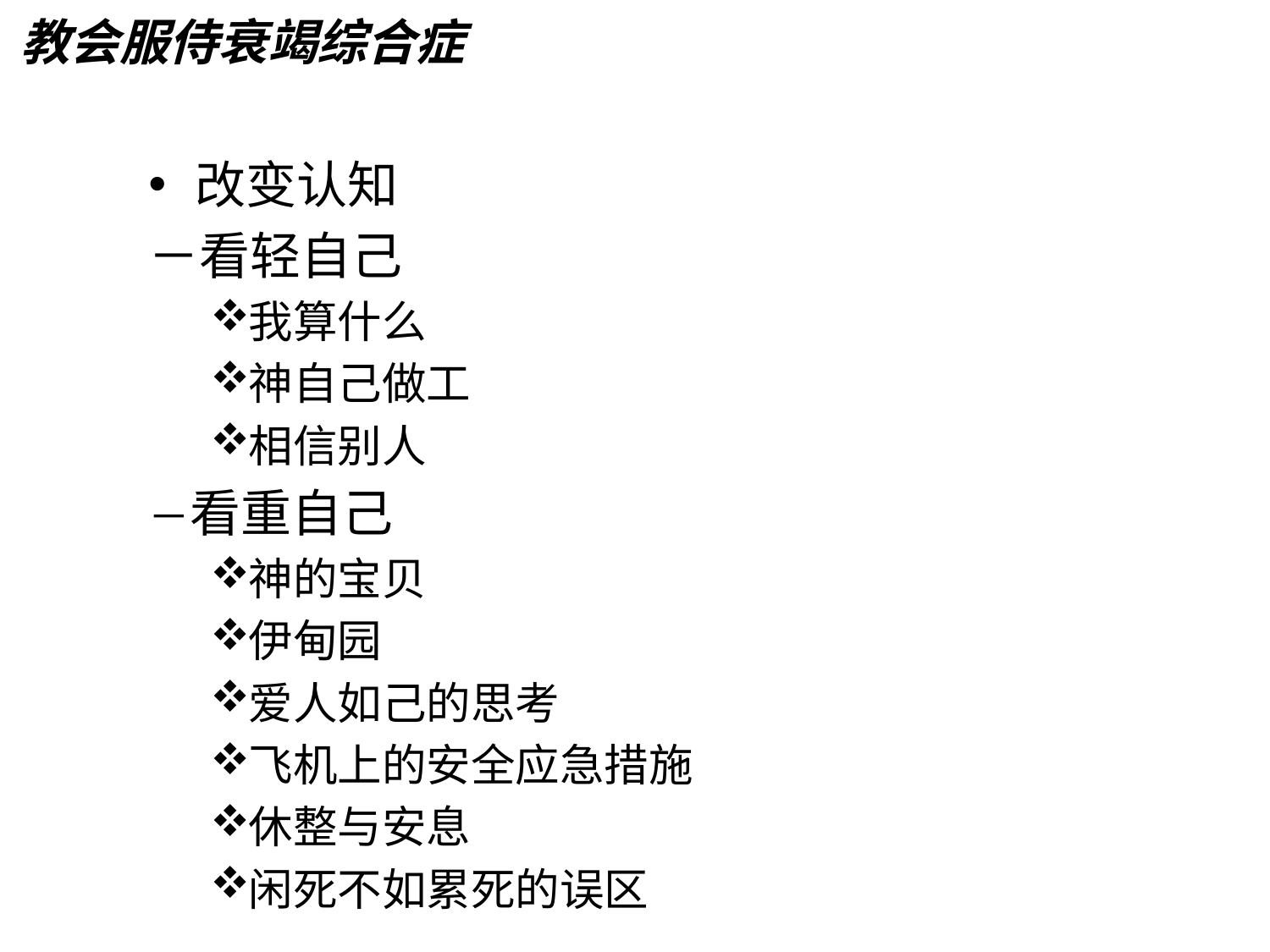

教会服侍衰竭综合症
改变认知
－看轻自己
我算什么
神自己做工
相信别人
－看重自己
神的宝贝
伊甸园
爱人如己的思考
飞机上的安全应急措施
休整与安息
闲死不如累死的误区